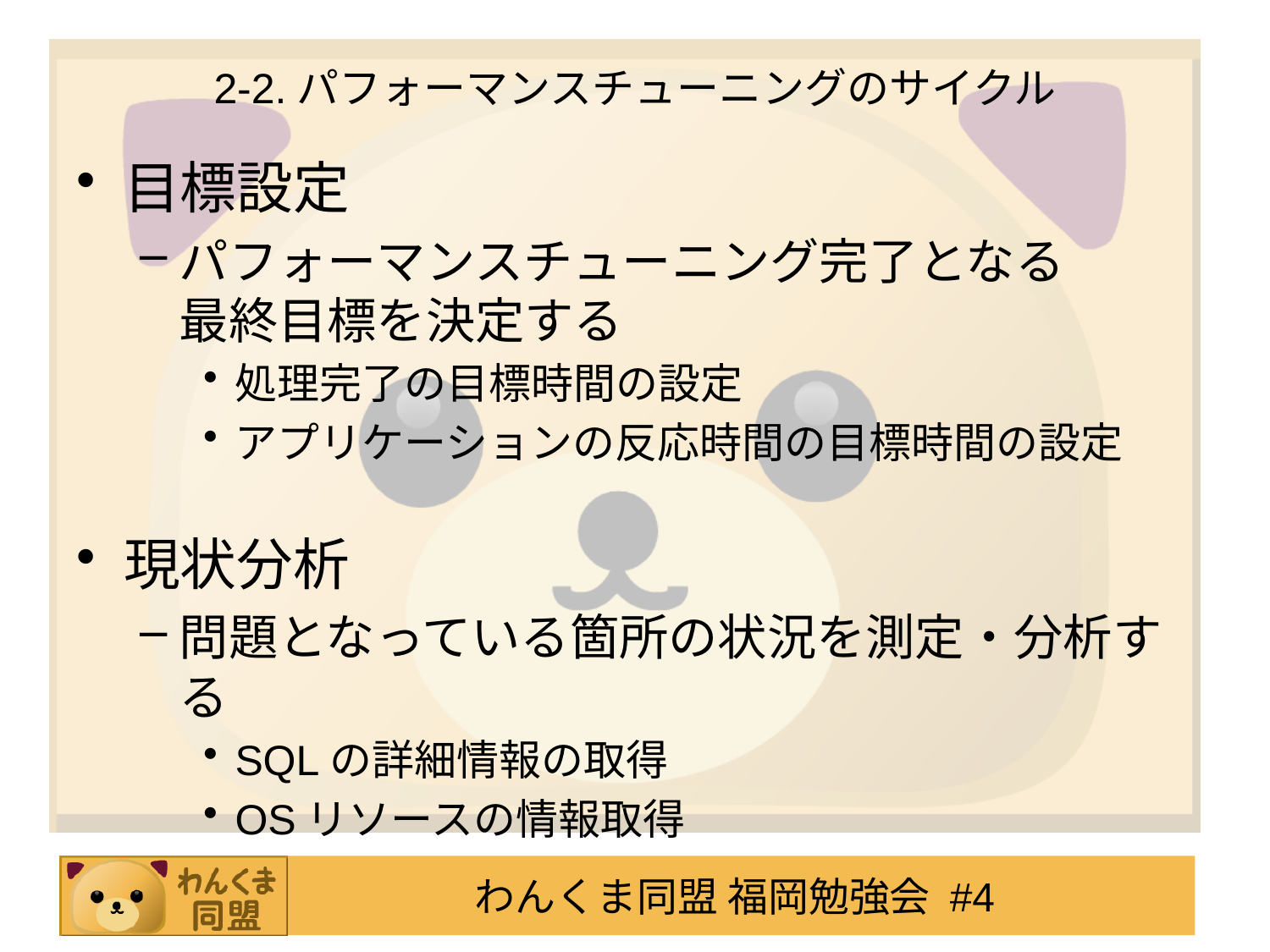

# 2-2.パフォーマンスチューニングのサイクル
目標設定
パフォーマンスチューニング完了となる
最終目標を決定する
処理完了の目標時間の設定
アプリケーションの反応時間の目標時間の設定
現状分析
問題となっている箇所の状況を測定・分析する
SQLの詳細情報の取得
OSリソースの情報取得